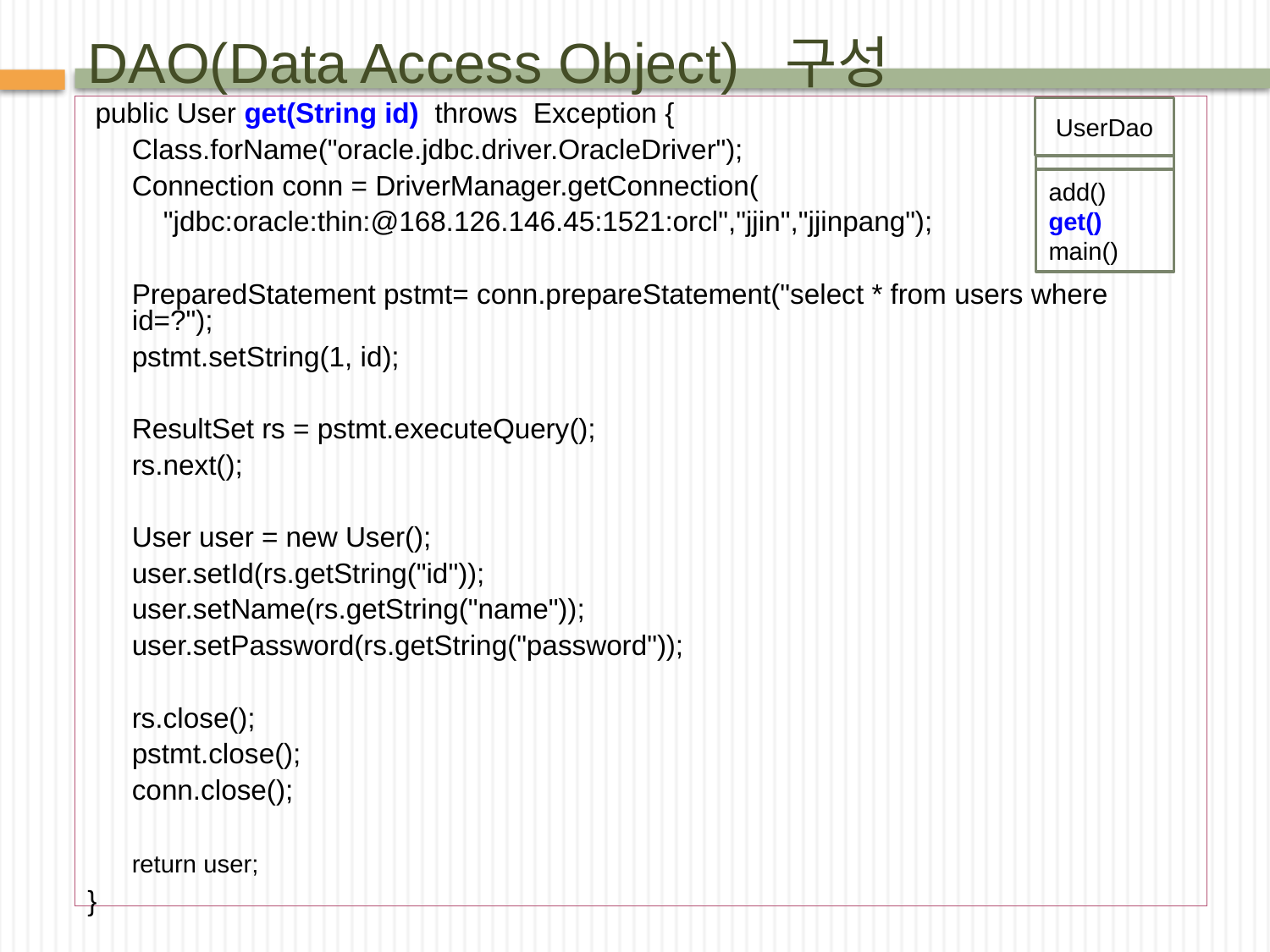

# DAO(Data Access Object)  구성
 public User get(String id)  throws  Exception {
Class.forName("oracle.jdbc.driver.OracleDriver");
Connection conn = DriverManager.getConnection(
    "jdbc:oracle:thin:@168.126.146.45:1521:orcl","jjin","jjinpang");

PreparedStatement pstmt= conn.prepareStatement("select * from users where id=?");
pstmt.setString(1, id);

ResultSet rs = pstmt.executeQuery();
rs.next();

User user = new User();
user.setId(rs.getString("id"));
user.setName(rs.getString("name"));
user.setPassword(rs.getString("password"));

rs.close();
pstmt.close();
conn.close();

return user;
}
UserDao

add()
get()
main()